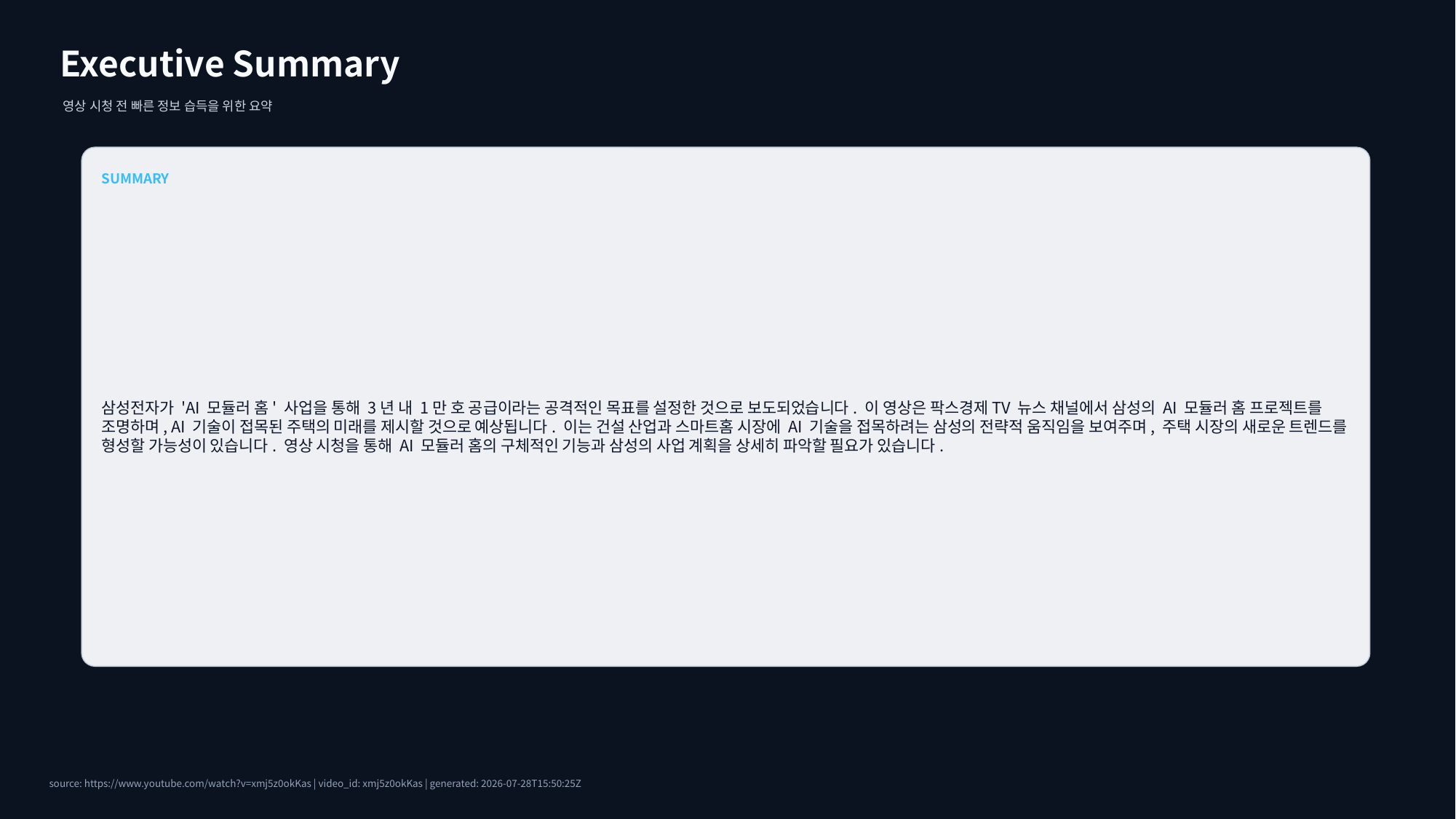

Executive Summary
영상 시청 전 빠른 정보 습득을 위한 요약

SUMMARY
삼성전자가 'AI 모듈러 홈' 사업을 통해 3년 내 1만 호 공급이라는 공격적인 목표를 설정한 것으로 보도되었습니다. 이 영상은 팍스경제TV 뉴스 채널에서 삼성의 AI 모듈러 홈 프로젝트를 조명하며, AI 기술이 접목된 주택의 미래를 제시할 것으로 예상됩니다. 이는 건설 산업과 스마트홈 시장에 AI 기술을 접목하려는 삼성의 전략적 움직임을 보여주며, 주택 시장의 새로운 트렌드를 형성할 가능성이 있습니다. 영상 시청을 통해 AI 모듈러 홈의 구체적인 기능과 삼성의 사업 계획을 상세히 파악할 필요가 있습니다.
source: https://www.youtube.com/watch?v=xmj5z0okKas | video_id: xmj5z0okKas | generated: 2026-07-28T15:50:25Z